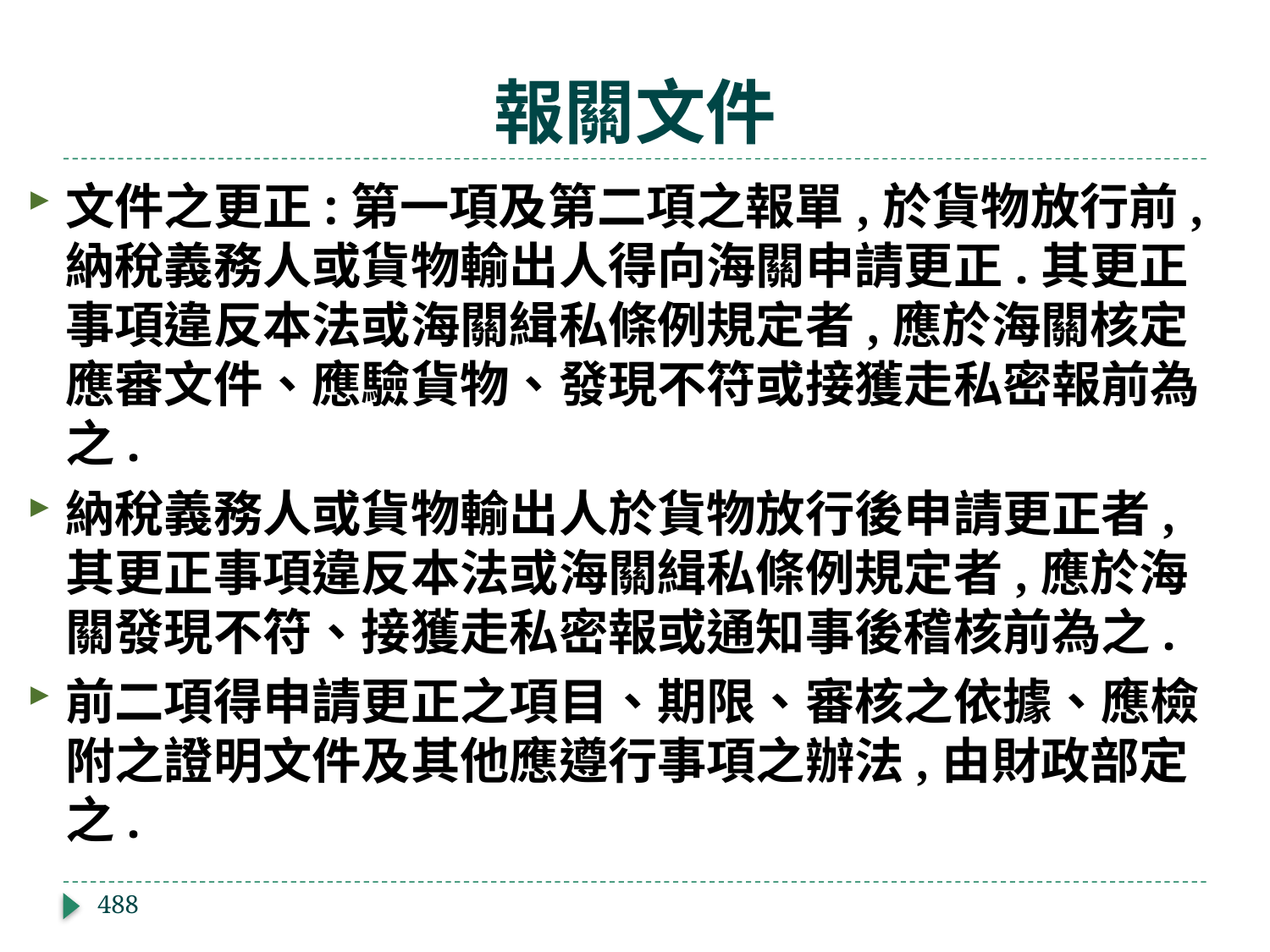

# 報關文件
文件之更正:第一項及第二項之報單,於貨物放行前,納稅義務人或貨物輸出人得向海關申請更正.其更正事項違反本法或海關緝私條例規定者,應於海關核定應審文件、應驗貨物、發現不符或接獲走私密報前為之.
納稅義務人或貨物輸出人於貨物放行後申請更正者,其更正事項違反本法或海關緝私條例規定者,應於海關發現不符、接獲走私密報或通知事後稽核前為之.
前二項得申請更正之項目、期限、審核之依據、應檢附之證明文件及其他應遵行事項之辦法,由財政部定之.
488